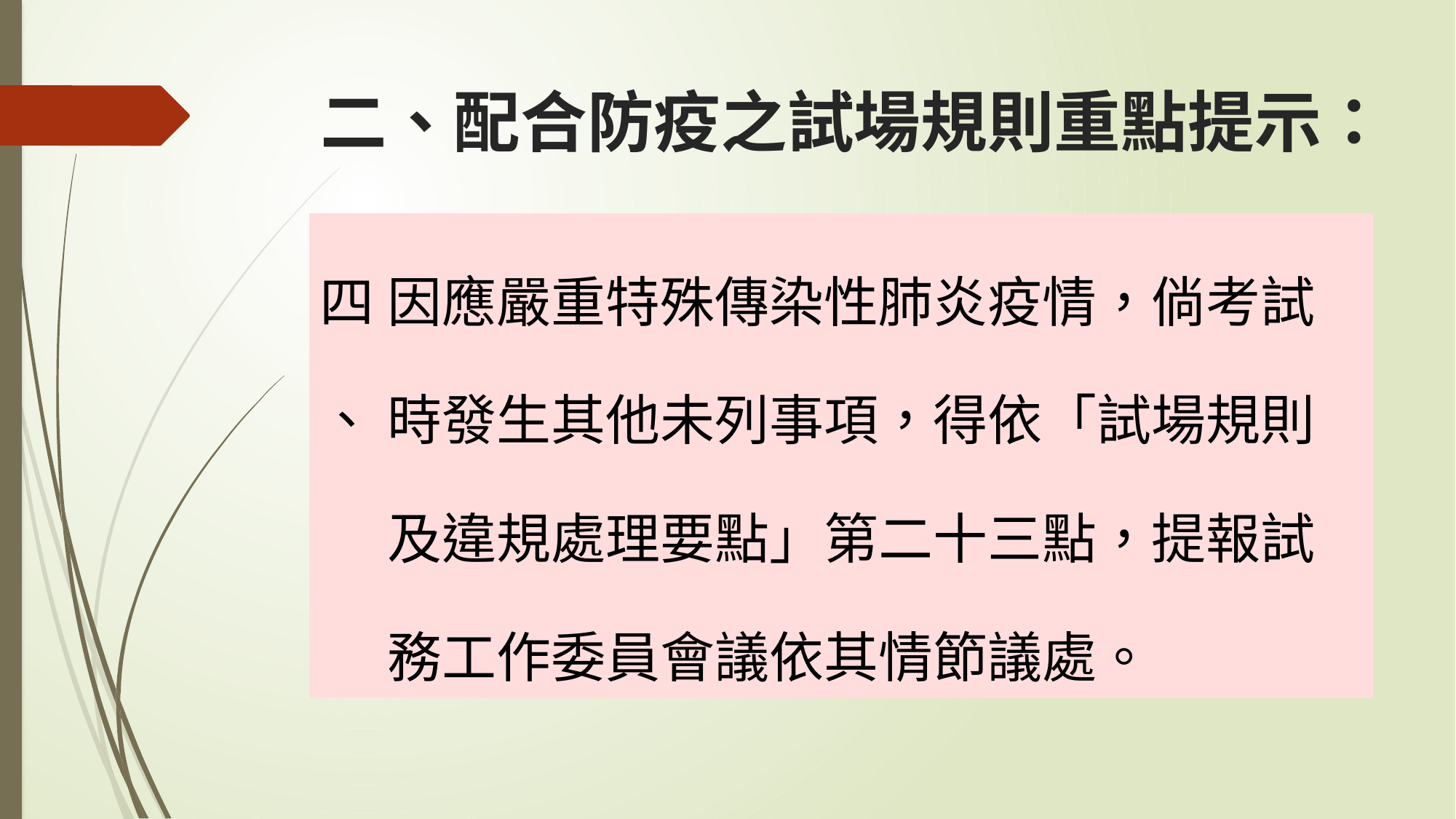

# 二、配合防疫之試場規則重點提示：
| 四、 | 因應嚴重特殊傳染性肺炎疫情，倘考試時發生其他未列事項，得依「試場規則及違規處理要點」第二十三點，提報試務工作委員會議依其情節議處。 |
| --- | --- |